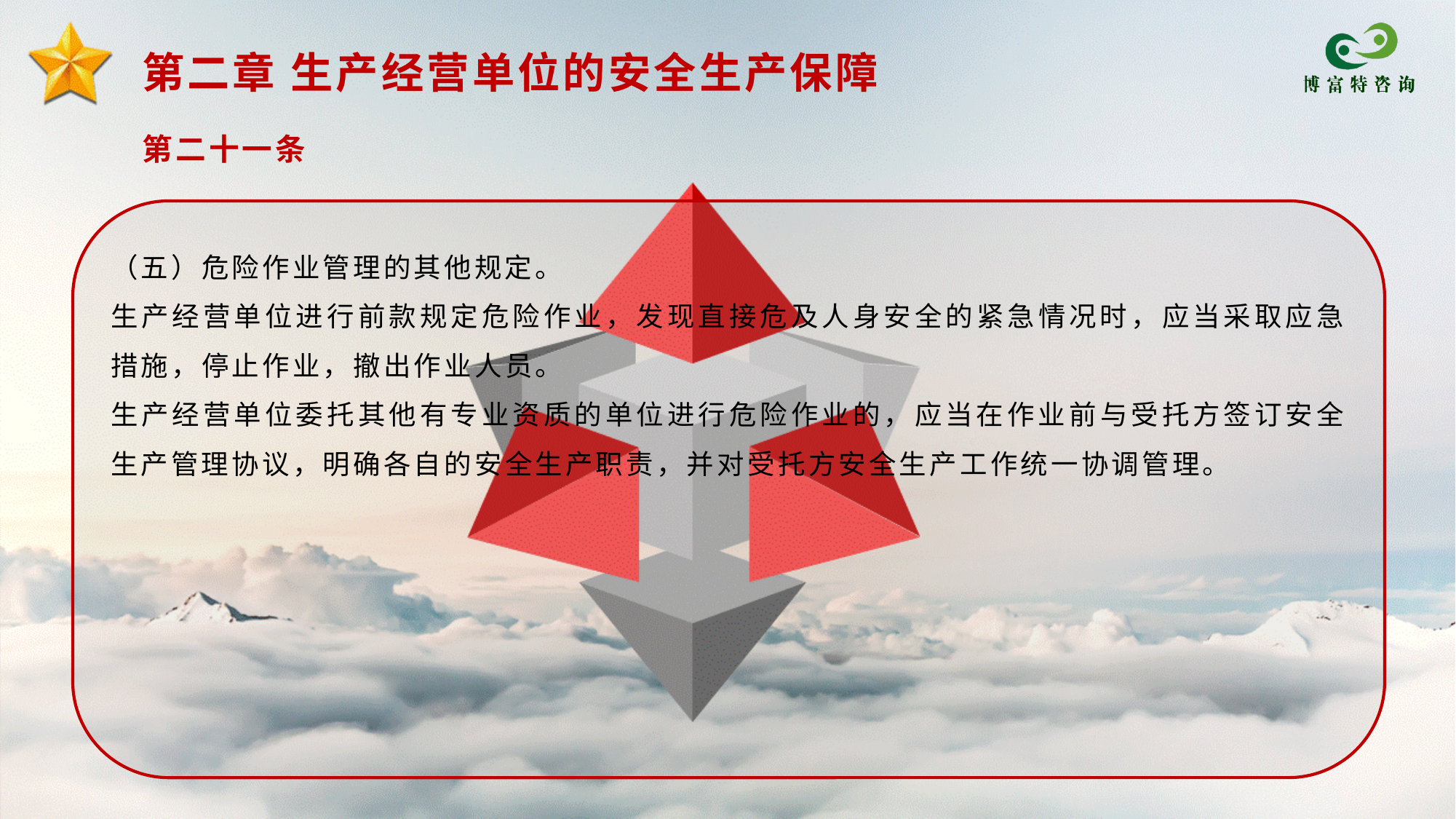

第二章 生产经营单位的安全生产保障
第二十一条
（五）危险作业管理的其他规定。
生产经营单位进行前款规定危险作业，发现直接危及人身安全的紧急情况时，应当采取应急措施，停止作业，撤出作业人员。
生产经营单位委托其他有专业资质的单位进行危险作业的，应当在作业前与受托方签订安全生产管理协议，明确各自的安全生产职责，并对受托方安全生产工作统一协调管理。